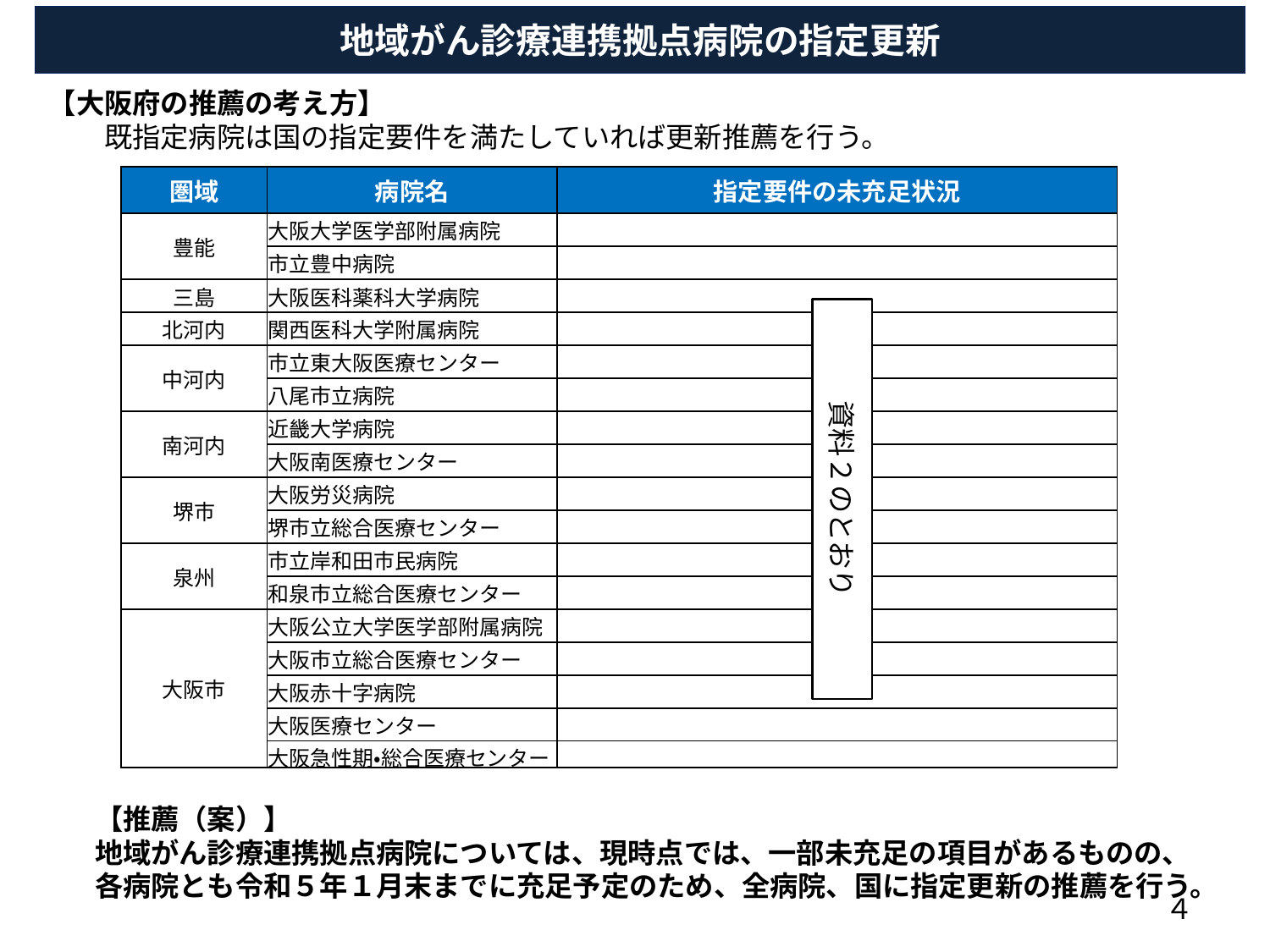

地域がん診療連携拠点病院の指定更新
　【大阪府の推薦の考え方】
　　　既指定病院は国の指定要件を満たしていれば更新推薦を行う。
| 圏域 | 病院名 | 指定要件の未充足状況 |
| --- | --- | --- |
| 豊能 | 大阪大学医学部附属病院 |  |
|  | 市立豊中病院 |  |
| 三島 | 大阪医科薬科大学病院 |  |
| 北河内 | 関西医科大学附属病院 |  |
| 中河内 | 市立東大阪医療センター |  |
|  | 八尾市立病院 |  |
| 南河内 | 近畿大学病院 |  |
|  | 大阪南医療センター |  |
| 堺市 | 大阪労災病院 |  |
|  | 堺市立総合医療センター |  |
| 泉州 | 市立岸和田市民病院 |  |
|  | 和泉市立総合医療センター |  |
| 大阪市 | 大阪公立大学医学部附属病院 |  |
|  | 大阪市立総合医療センター |  |
|  | 大阪赤十字病院 |  |
|  | 大阪医療センター |  |
|  | 大阪急性期・総合医療センター |  |
資料２のとおり
【推薦（案）】
地域がん診療連携拠点病院については、現時点では、一部未充足の項目があるものの、各病院とも令和５年１月末までに充足予定のため、全病院、国に指定更新の推薦を行う。
４